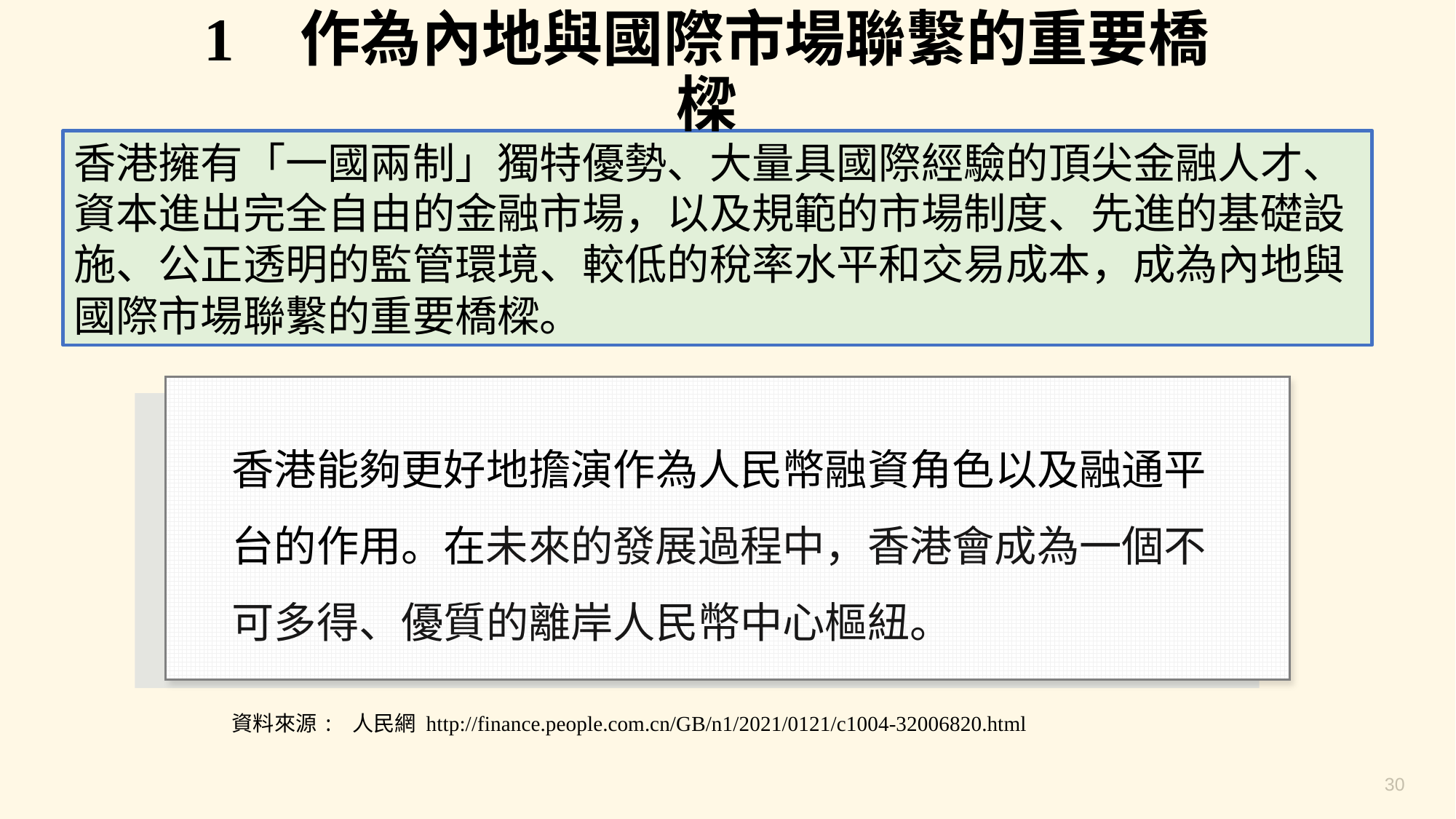

1  作為內地與國際市場聯繫的重要橋樑
香港擁有「一國兩制」獨特優勢、大量具國際經驗的頂尖金融人才、資本進出完全自由的金融市場，以及規範的市場制度、先進的基礎設施、公正透明的監管環境、較低的稅率水平和交易成本，成為內地與國際市場聯繫的重要橋樑。

香港能夠更好地擔演作為人民幣融資角色以及融通平台的作用。在未來的發展過程中，香港會成為一個不可多得、優質的離岸人民幣中心樞紐。
資料來源: 人民網 http://finance.people.com.cn/GB/n1/2021/0121/c1004-32006820.html